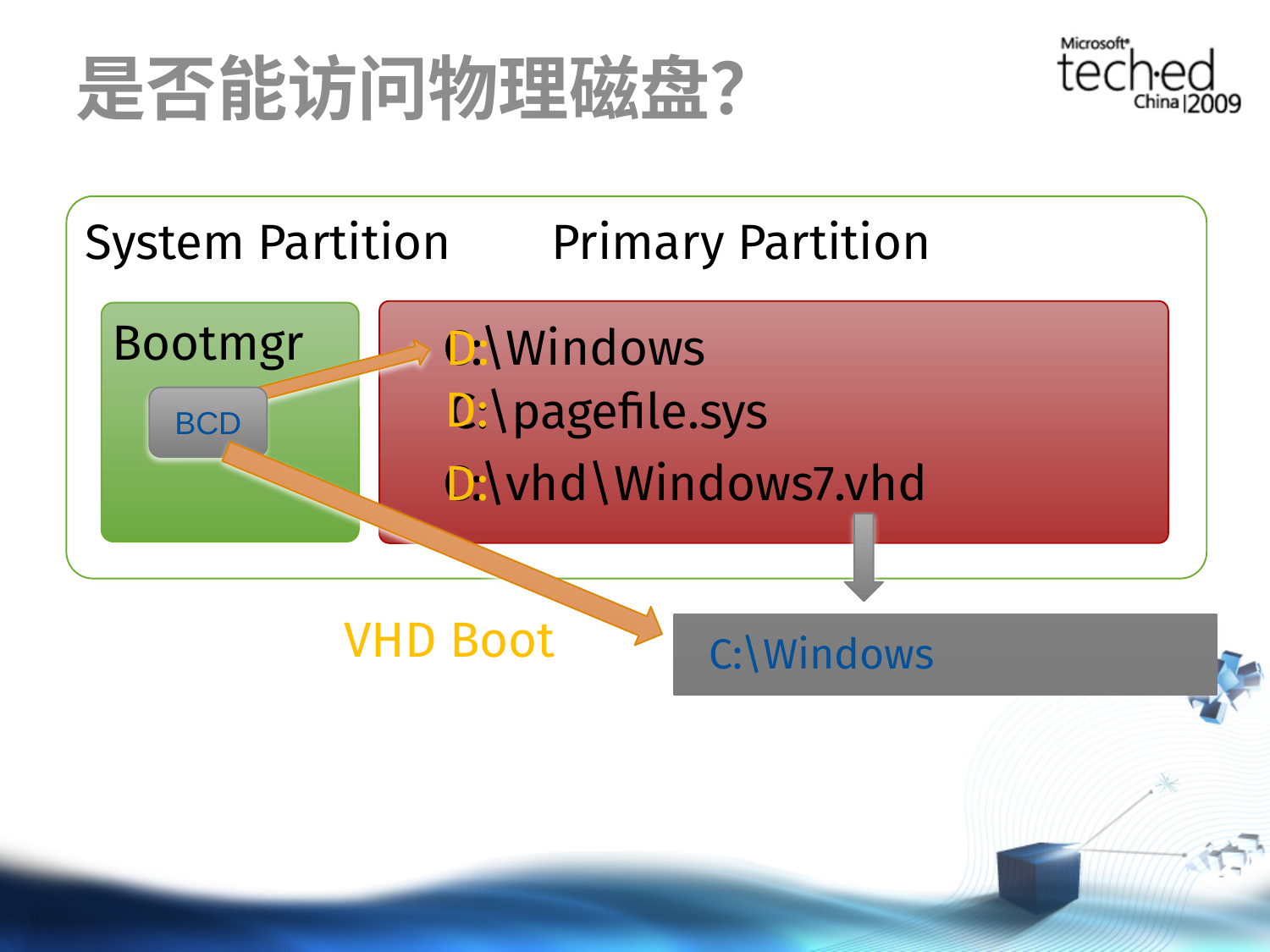

# 是否能访问物理磁盘？

System Partition
Primary Partition

Bootmgr
D:
C:\Windows

D:
C:\pagefile.sys
BCD
D:
C:\vhd\Windows7.vhd

C:\Windows
VHD Boot